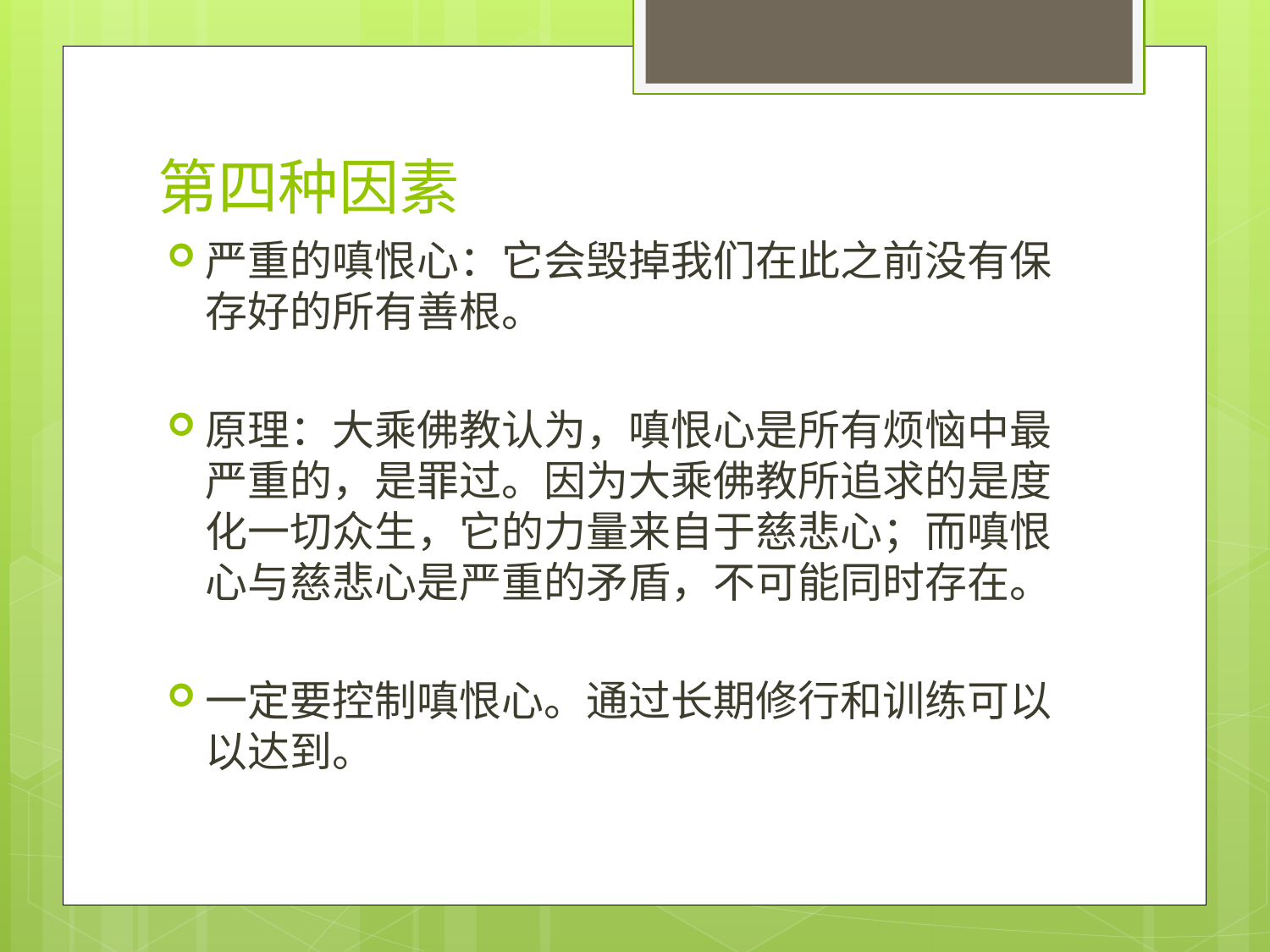

# 第四种因素
严重的嗔恨心：它会毁掉我们在此之前没有保存好的所有善根。

原理：大乘佛教认为，嗔恨心是所有烦恼中最严重的，是罪过。因为大乘佛教所追求的是度化一切众生，它的力量来自于慈悲心；而嗔恨心与慈悲心是严重的矛盾，不可能同时存在。

一定要控制嗔恨心。通过长期修行和训练可以以达到。